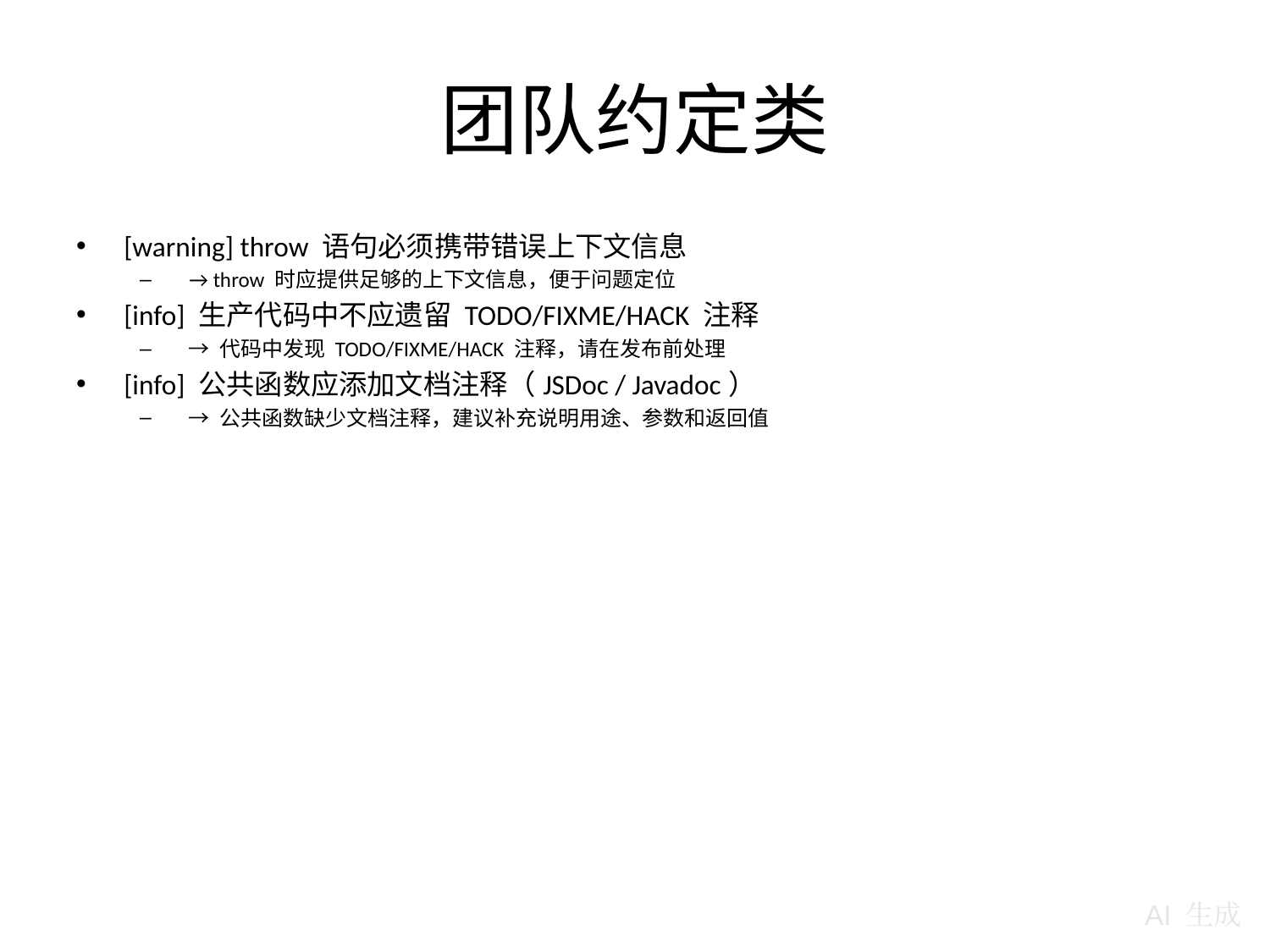

# 团队约定类
[warning] throw 语句必须携带错误上下文信息
  → throw 时应提供足够的上下文信息，便于问题定位
[info] 生产代码中不应遗留 TODO/FIXME/HACK 注释
  → 代码中发现 TODO/FIXME/HACK 注释，请在发布前处理
[info] 公共函数应添加文档注释（JSDoc / Javadoc）
  → 公共函数缺少文档注释，建议补充说明用途、参数和返回值
AI 生成